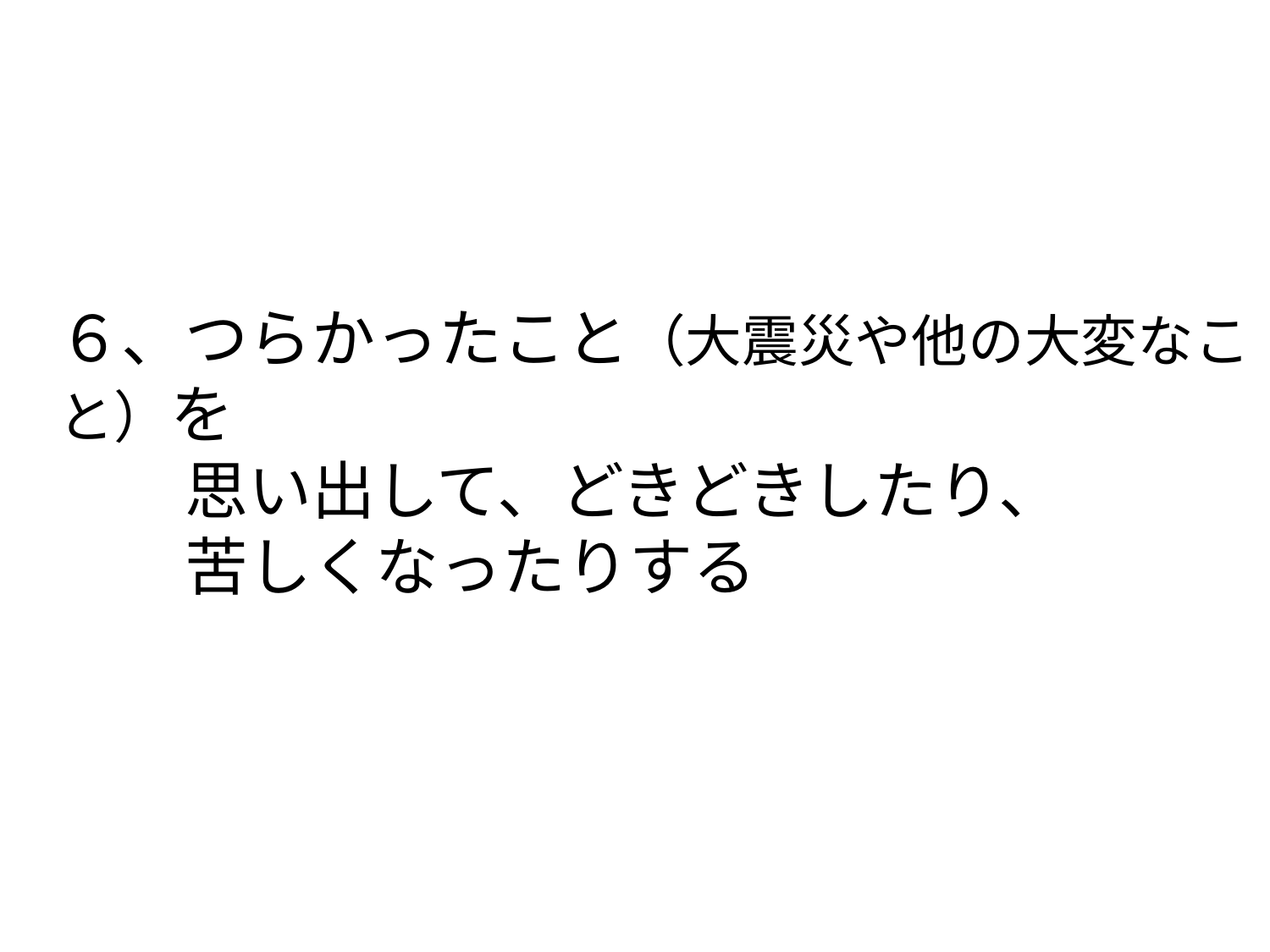

# ６、つらかったこと（大震災や他の大変なこと）を 　　思い出して、どきどきしたり、 　　苦しくなったりする